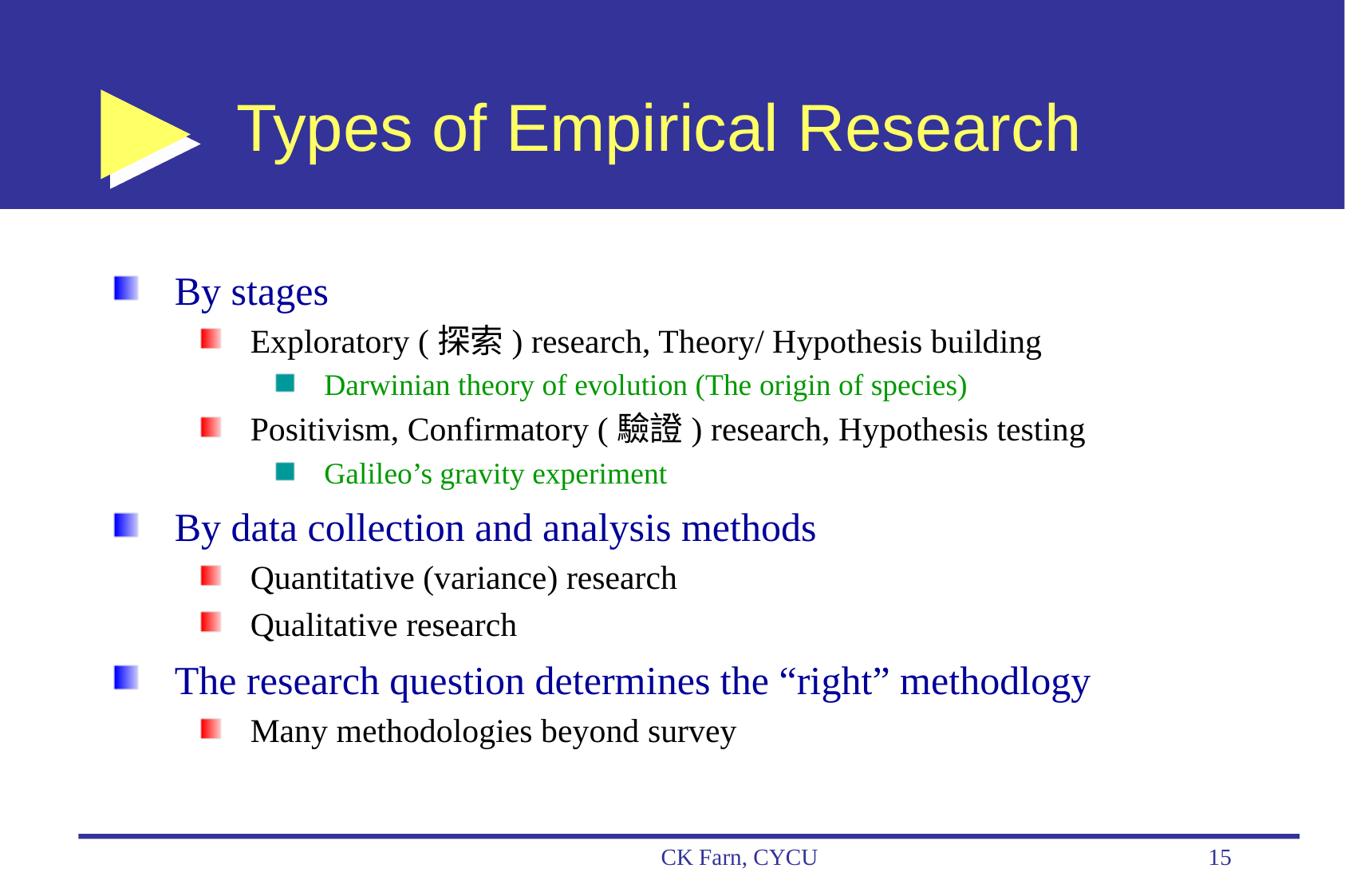

# Types of Empirical Research
By stages
Exploratory (探索) research, Theory/ Hypothesis building
Darwinian theory of evolution (The origin of species)
Positivism, Confirmatory (驗證) research, Hypothesis testing
Galileo’s gravity experiment
By data collection and analysis methods
Quantitative (variance) research
Qualitative research
The research question determines the “right” methodlogy
Many methodologies beyond survey

CK Farn, CYCU
15